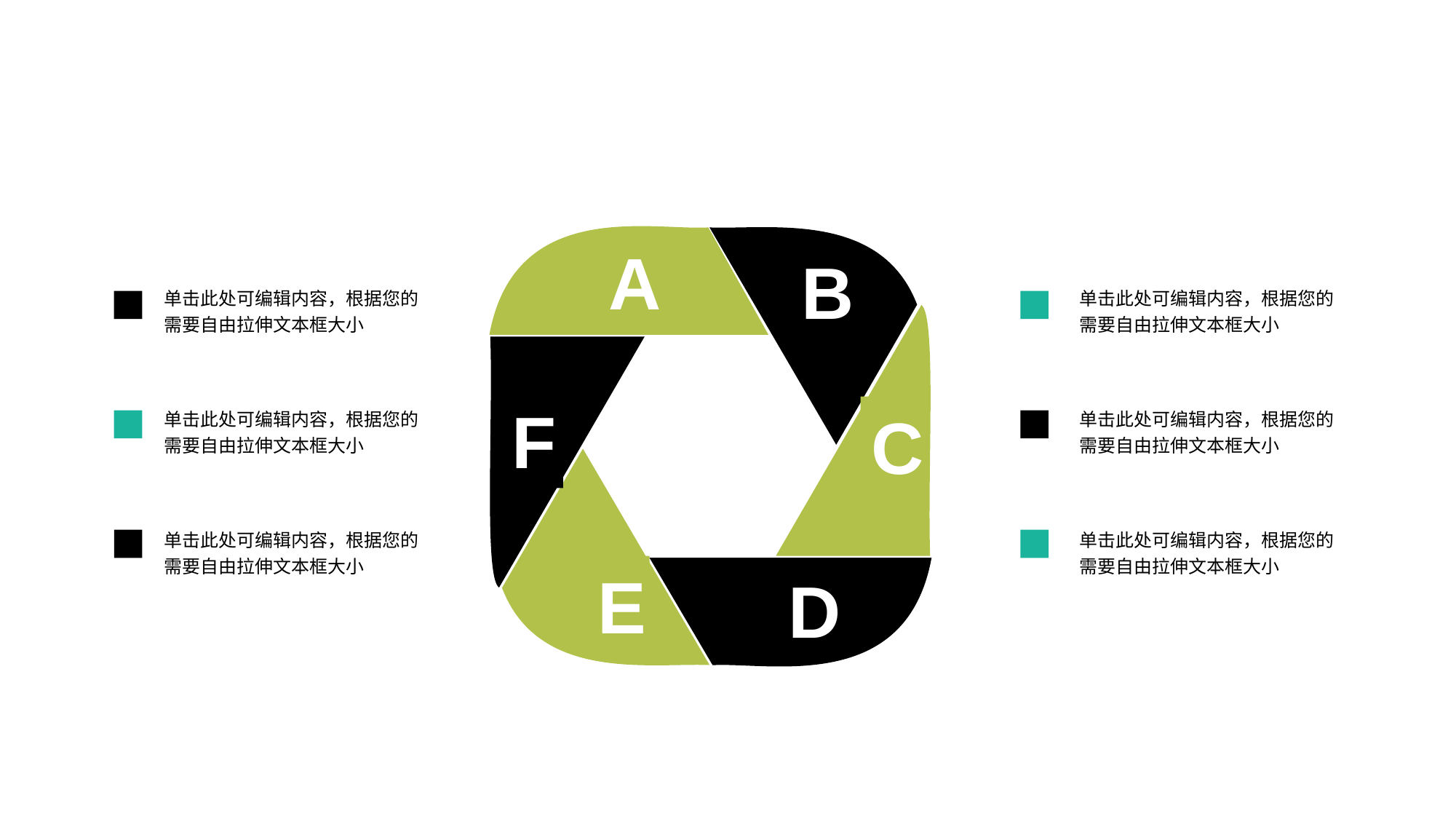

A

B
单击此处可编辑内容，根据您的需要自由拉伸文本框大小
单击此处可编辑内容，根据您的需要自由拉伸文本框大小

C

F
单击此处可编辑内容，根据您的需要自由拉伸文本框大小
单击此处可编辑内容，根据您的需要自由拉伸文本框大小

E
单击此处可编辑内容，根据您的需要自由拉伸文本框大小
单击此处可编辑内容，根据您的需要自由拉伸文本框大小

D